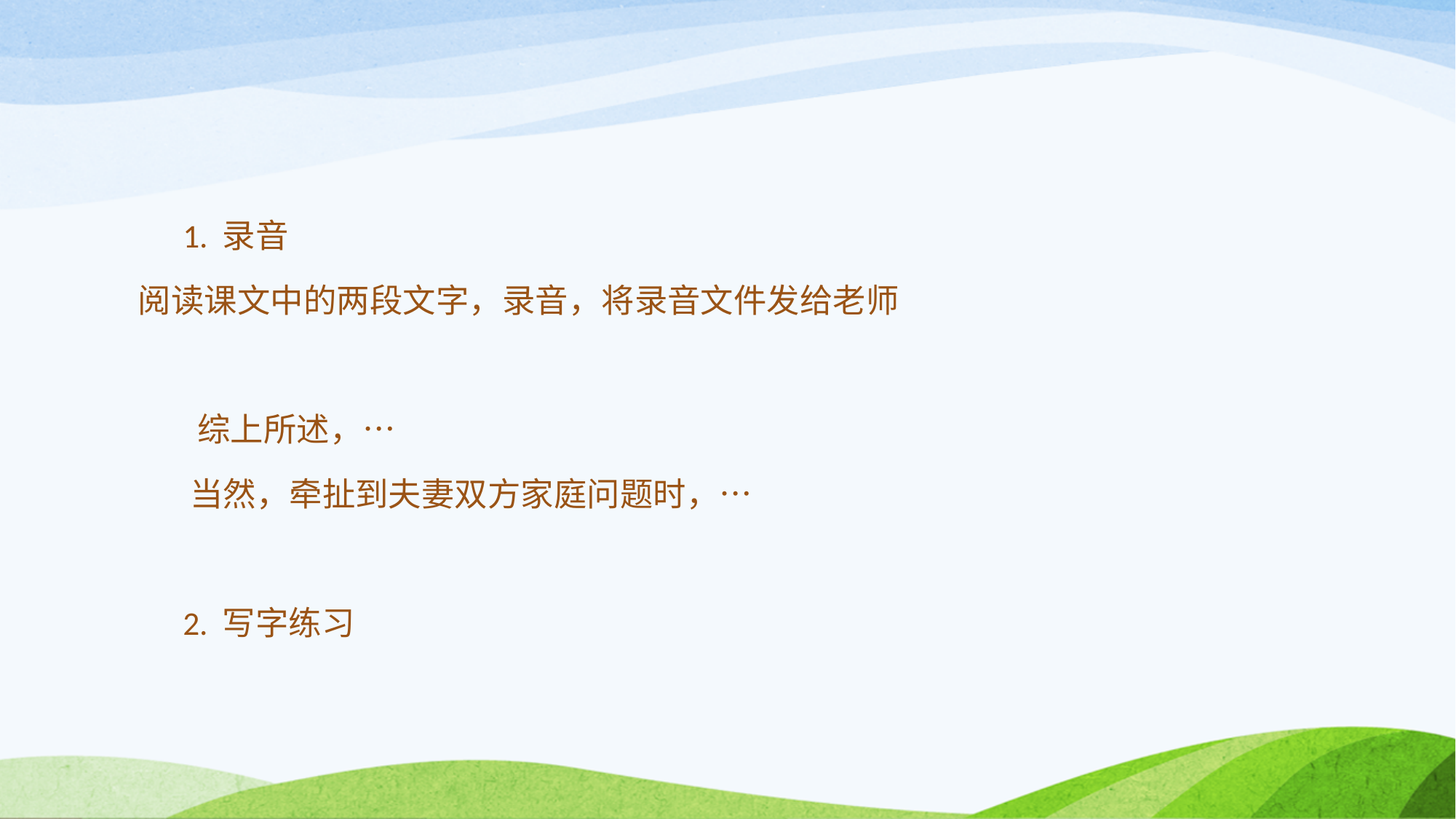

1. 录音
阅读课文中的两段文字，录音，将录音文件发给老师

       综上所述，…
      当然，牵扯到夫妻双方家庭问题时，…

      2. 写字练习